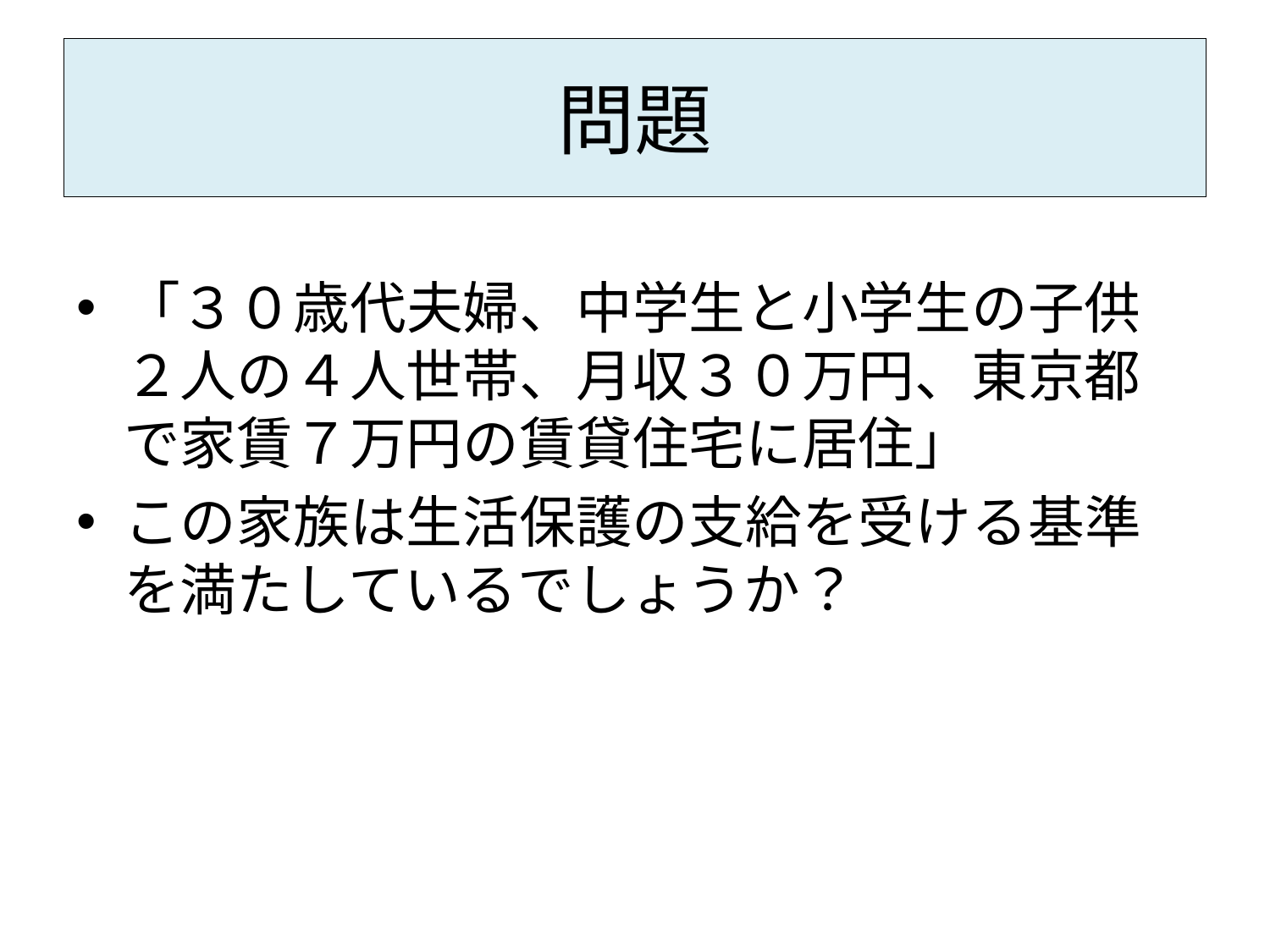

# 問題
「３０歳代夫婦、中学生と小学生の子供２人の４人世帯、月収３０万円、東京都で家賃７万円の賃貸住宅に居住」
この家族は生活保護の支給を受ける基準を満たしているでしょうか？